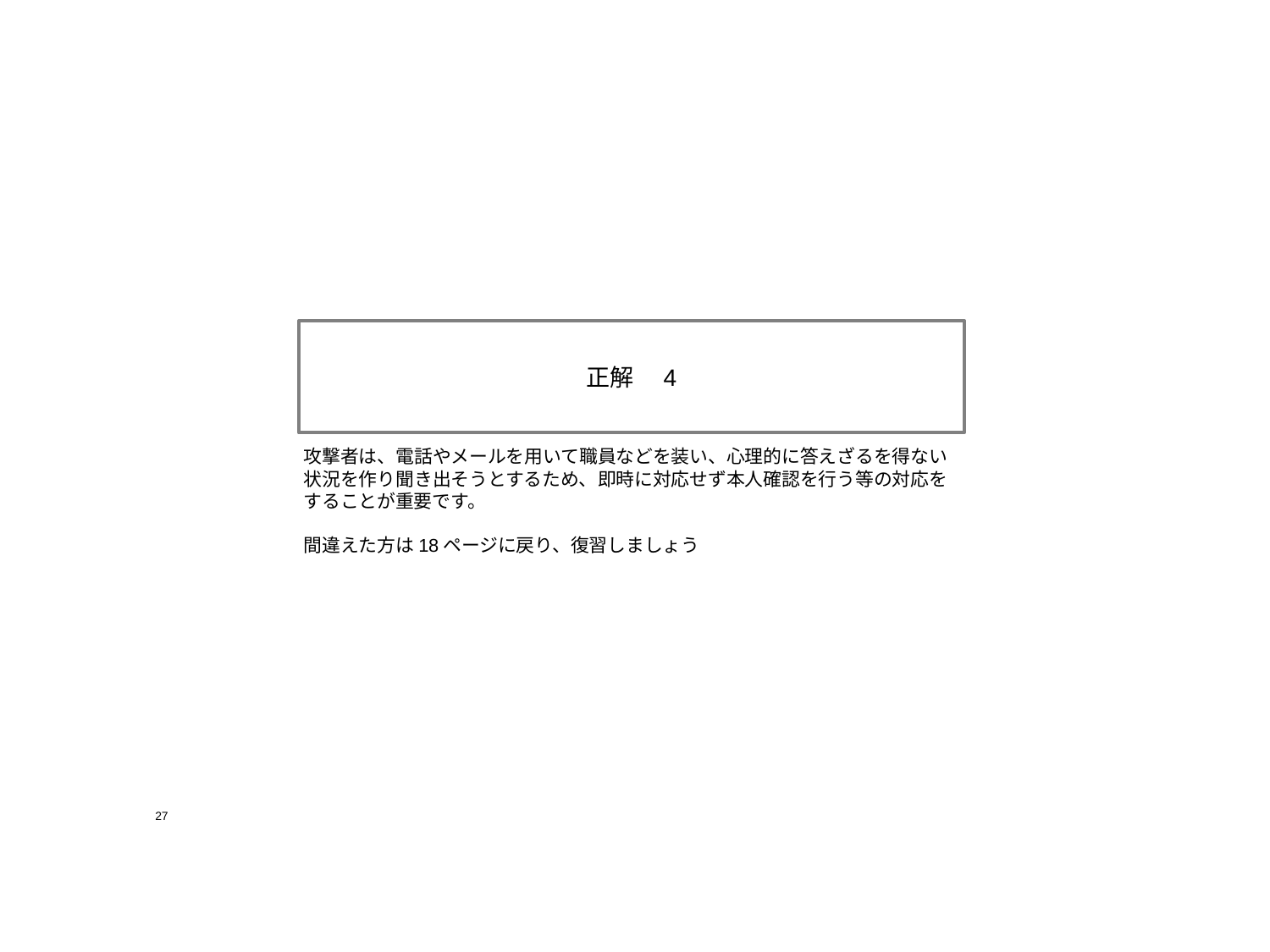

正解　4
攻撃者は、電話やメールを用いて職員などを装い、心理的に答えざるを得ない状況を作り聞き出そうとするため、即時に対応せず本人確認を行う等の対応をすることが重要です。

間違えた方は18ページに戻り、復習しましょう
27